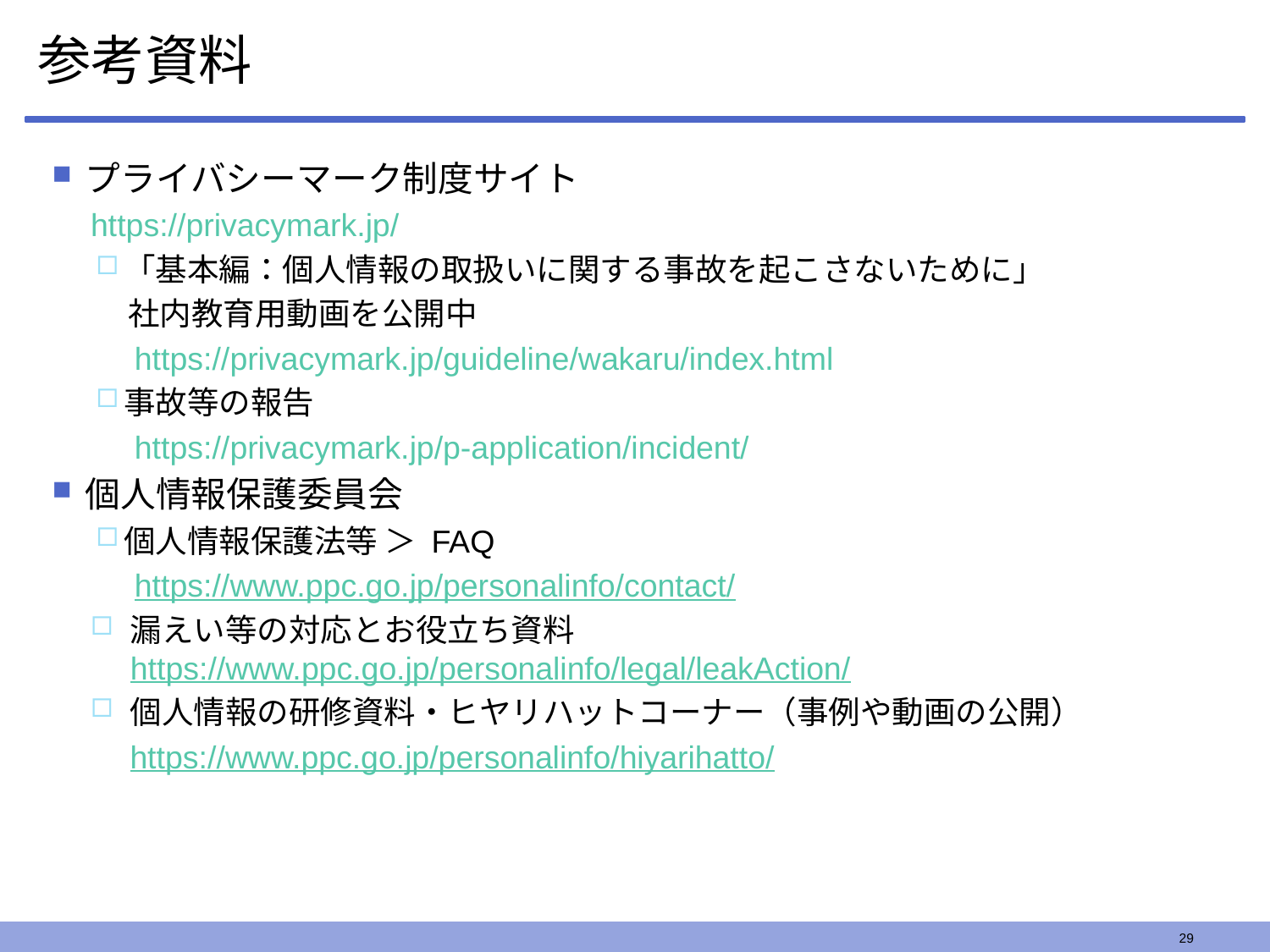

# 参考資料
プライバシーマーク制度サイト
https://privacymark.jp/
「基本編：個人情報の取扱いに関する事故を起こさないために」
　社内教育用動画を公開中
https://privacymark.jp/guideline/wakaru/index.html
事故等の報告
https://privacymark.jp/p-application/incident/
個人情報保護委員会
個人情報保護法等 ＞ FAQ
https://www.ppc.go.jp/personalinfo/contact/
漏えい等の対応とお役立ち資料https://www.ppc.go.jp/personalinfo/legal/leakAction/
個人情報の研修資料・ヒヤリハットコーナー（事例や動画の公開）
　https://www.ppc.go.jp/personalinfo/hiyarihatto/

29